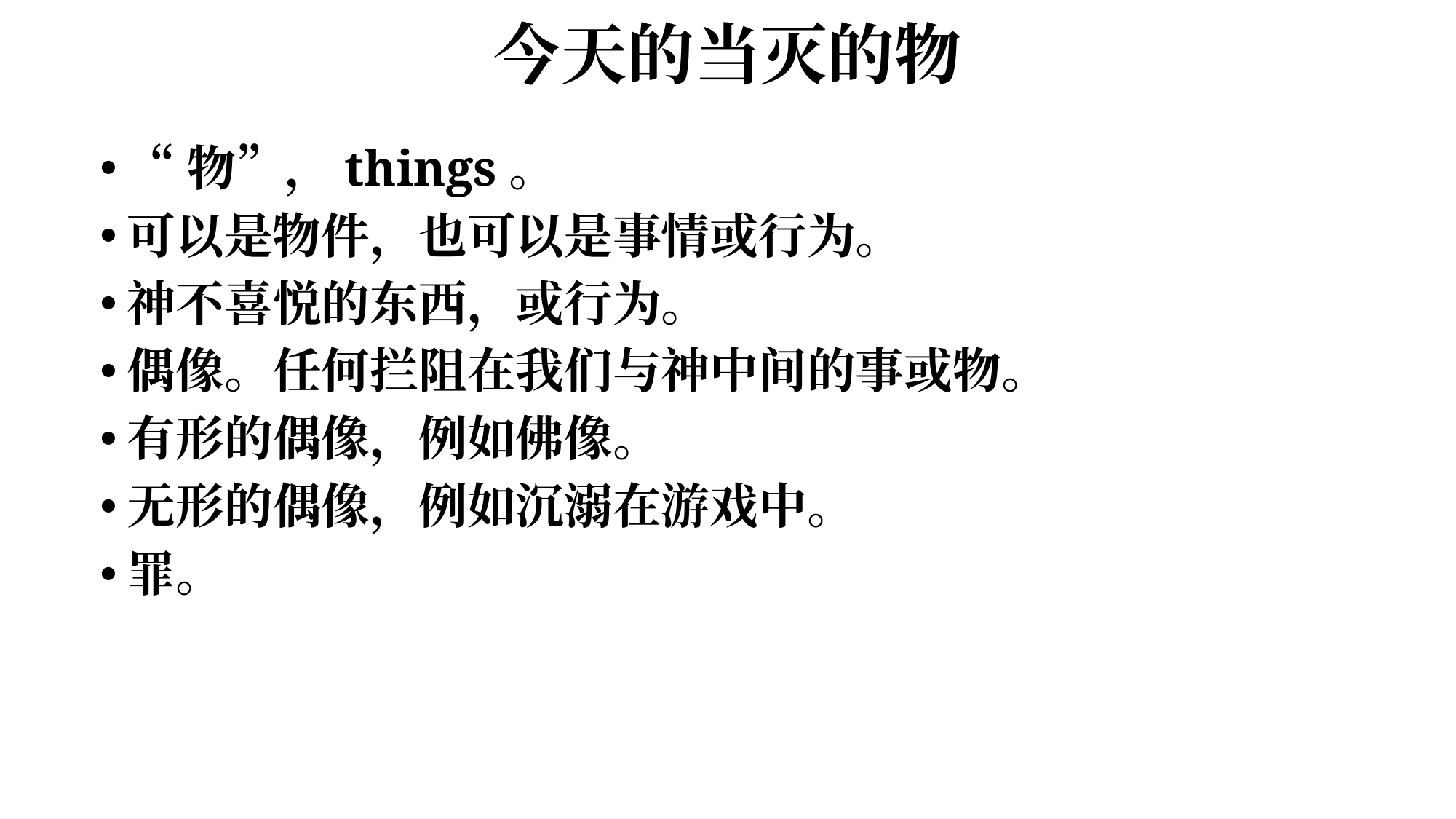

# 今天的当灭的物
“物”，things。
可以是物件，也可以是事情或行为。
神不喜悦的东西，或行为。
偶像。任何拦阻在我们与神中间的事或物。
有形的偶像，例如佛像。
无形的偶像，例如沉溺在游戏中。
罪。